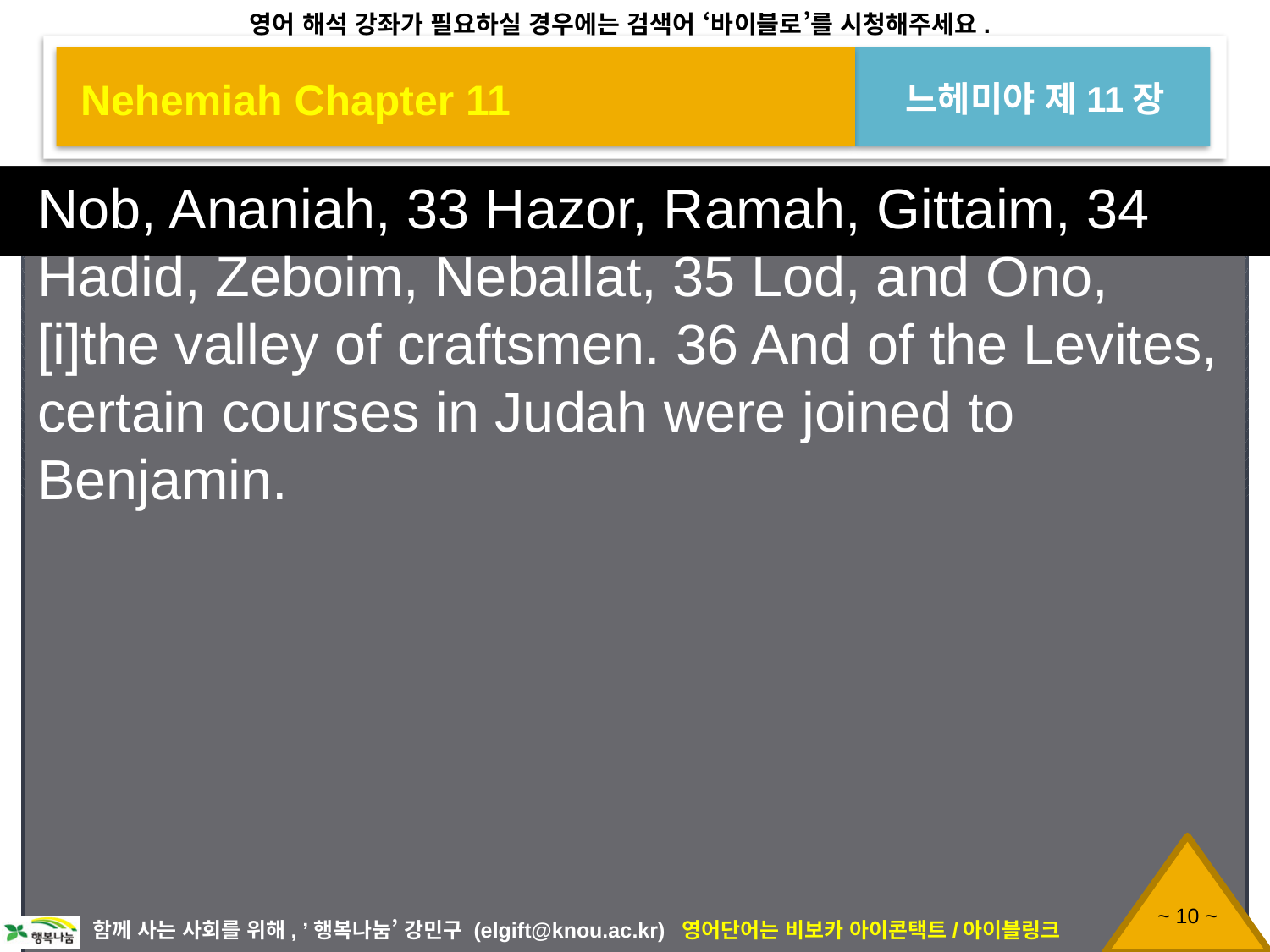

Nehemiah Chapter 11
느헤미야 제11장
Nob, Ananiah, 33 Hazor, Ramah, Gittaim, 34 Hadid, Zeboim, Neballat, 35 Lod, and Ono, [i]the valley of craftsmen. 36 And of the Levites, certain courses in Judah were joined to Benjamin.